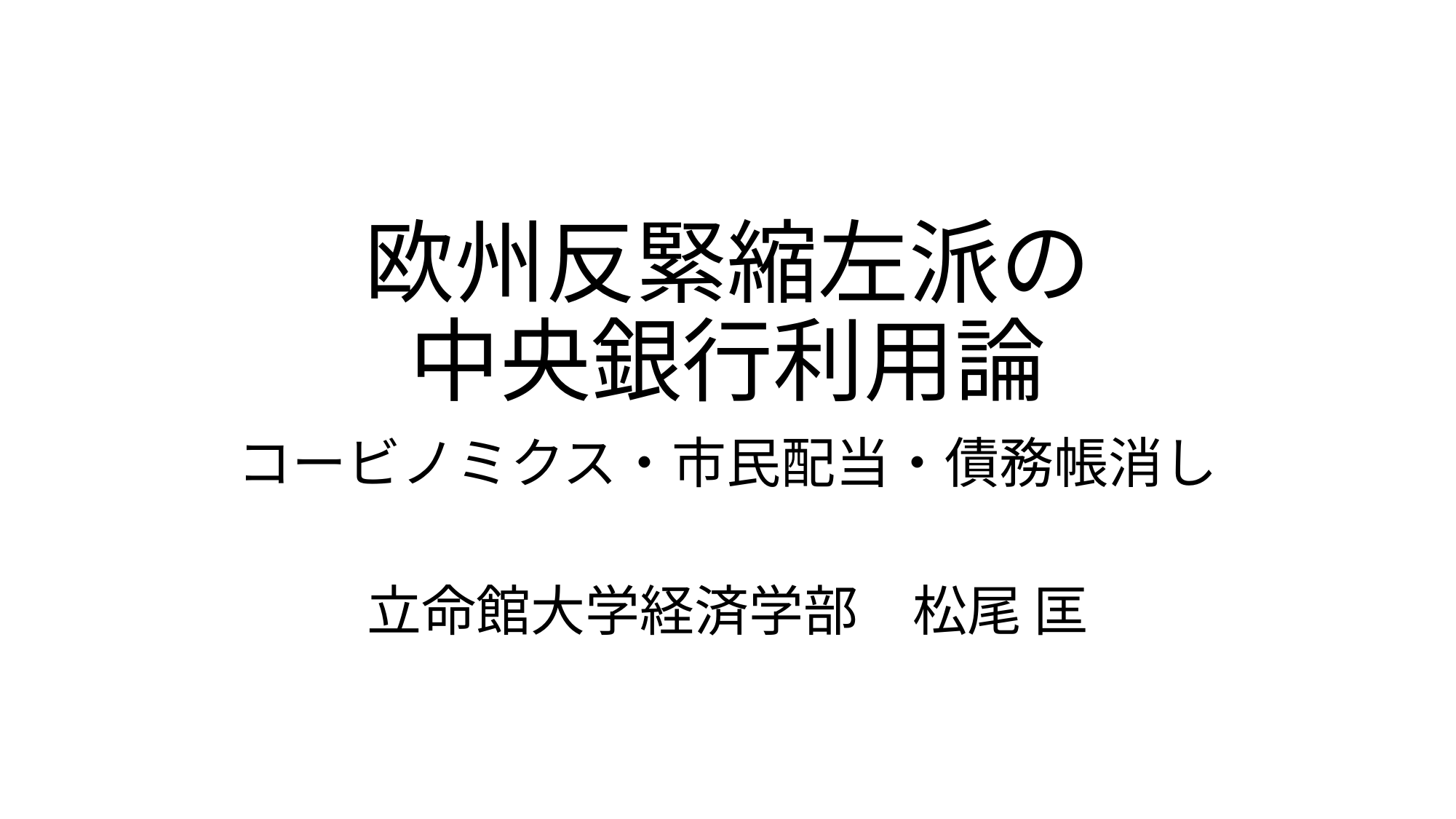

# 欧州反緊縮左派の 中央銀行利用論
コービノミクス・市民配当・債務帳消し

立命館大学経済学部　松尾 匡